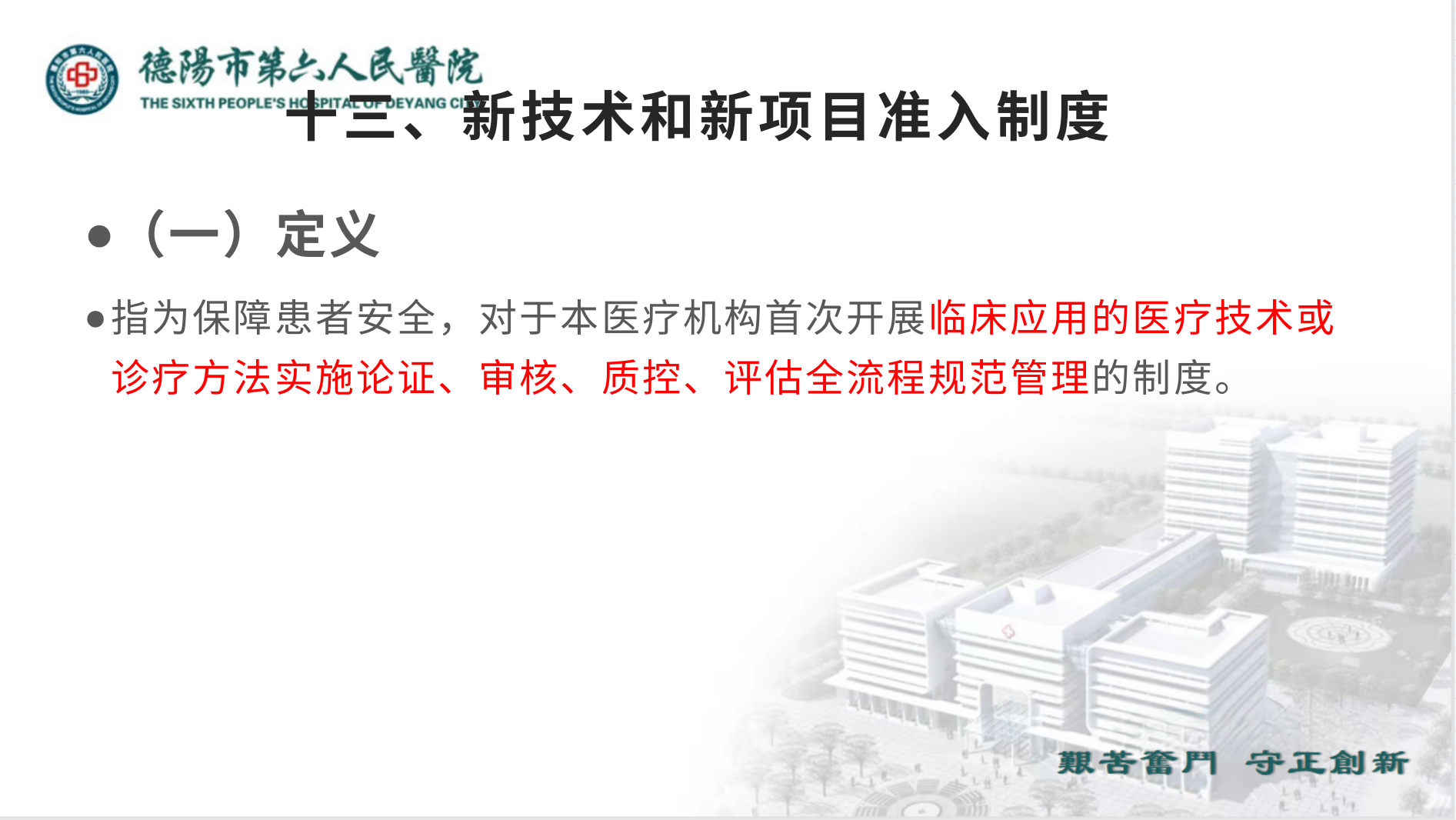

# 十三、新技术和新项目准入制度
（一）定义
指为保障患者安全，对于本医疗机构首次开展临床应用的医疗技术或诊疗方法实施论证、审核、质控、评估全流程规范管理的制度。